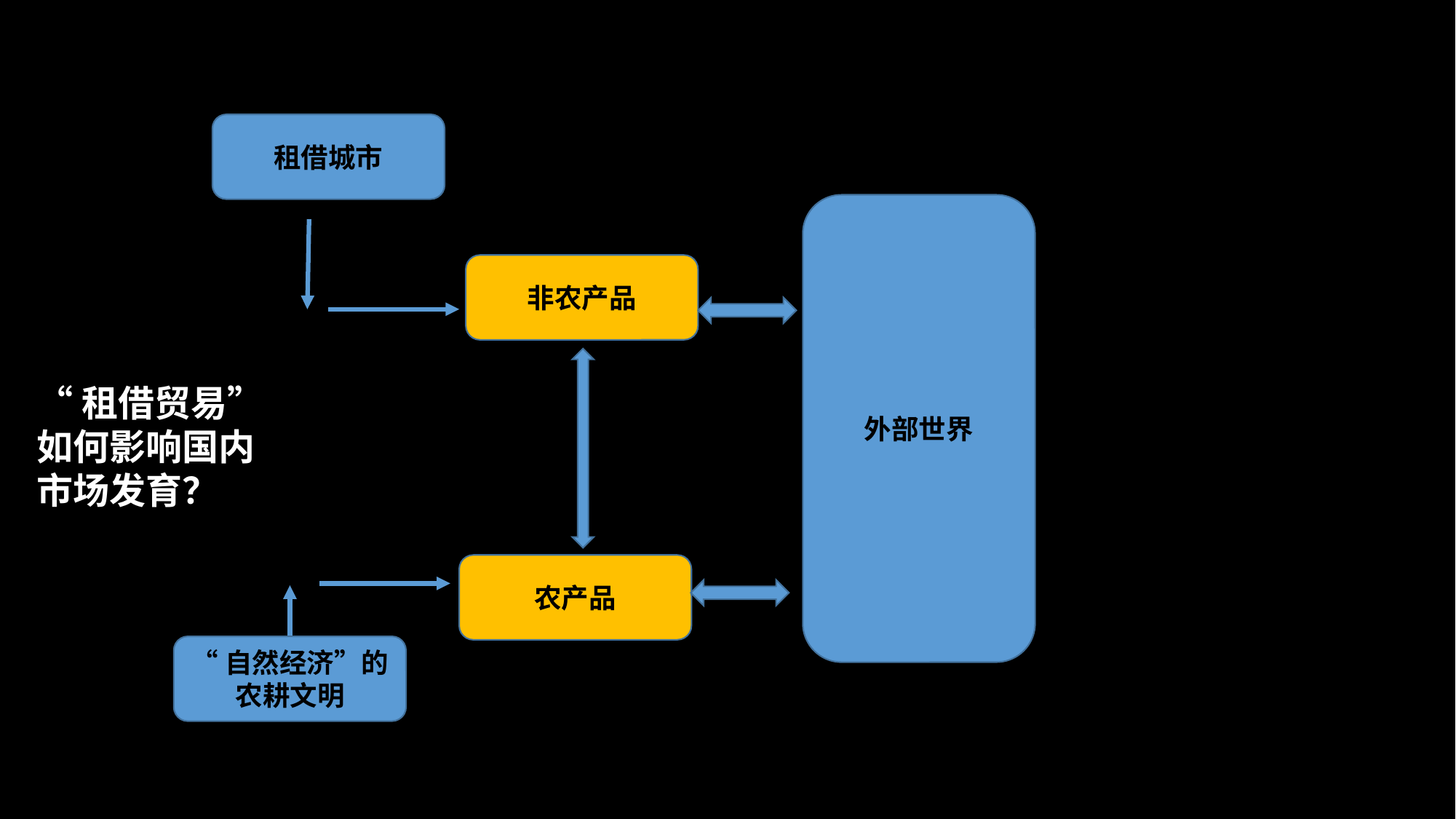

租借城市
外部世界
非农产品

“租借贸易”如何影响国内市场发育？
农产品

“自然经济”的农耕文明